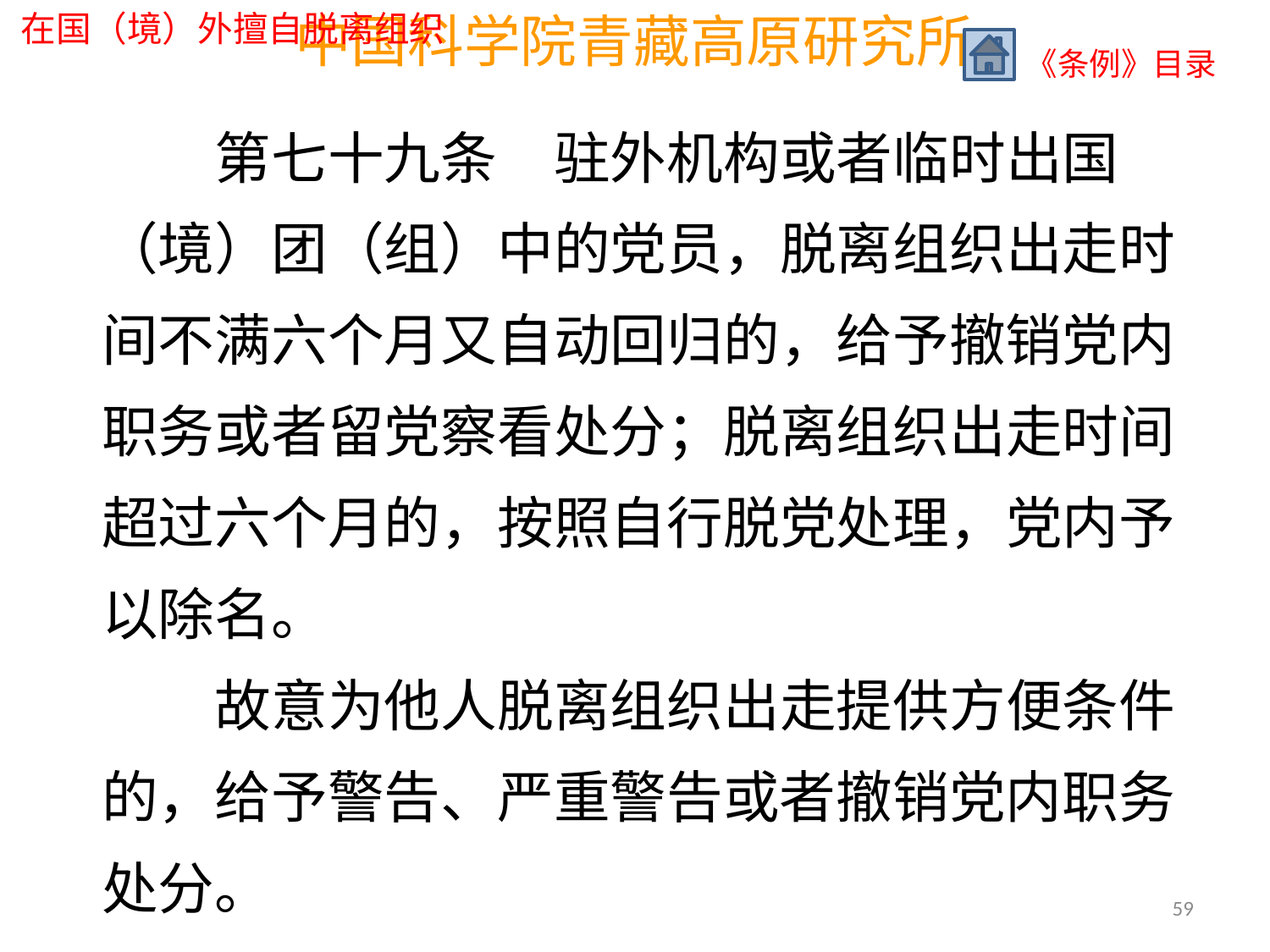

在国（境）外擅自脱离组织

《条例》目录
　　第七十九条　驻外机构或者临时出国（境）团（组）中的党员，脱离组织出走时间不满六个月又自动回归的，给予撤销党内职务或者留党察看处分；脱离组织出走时间超过六个月的，按照自行脱党处理，党内予以除名。
　　故意为他人脱离组织出走提供方便条件的，给予警告、严重警告或者撤销党内职务处分。
59